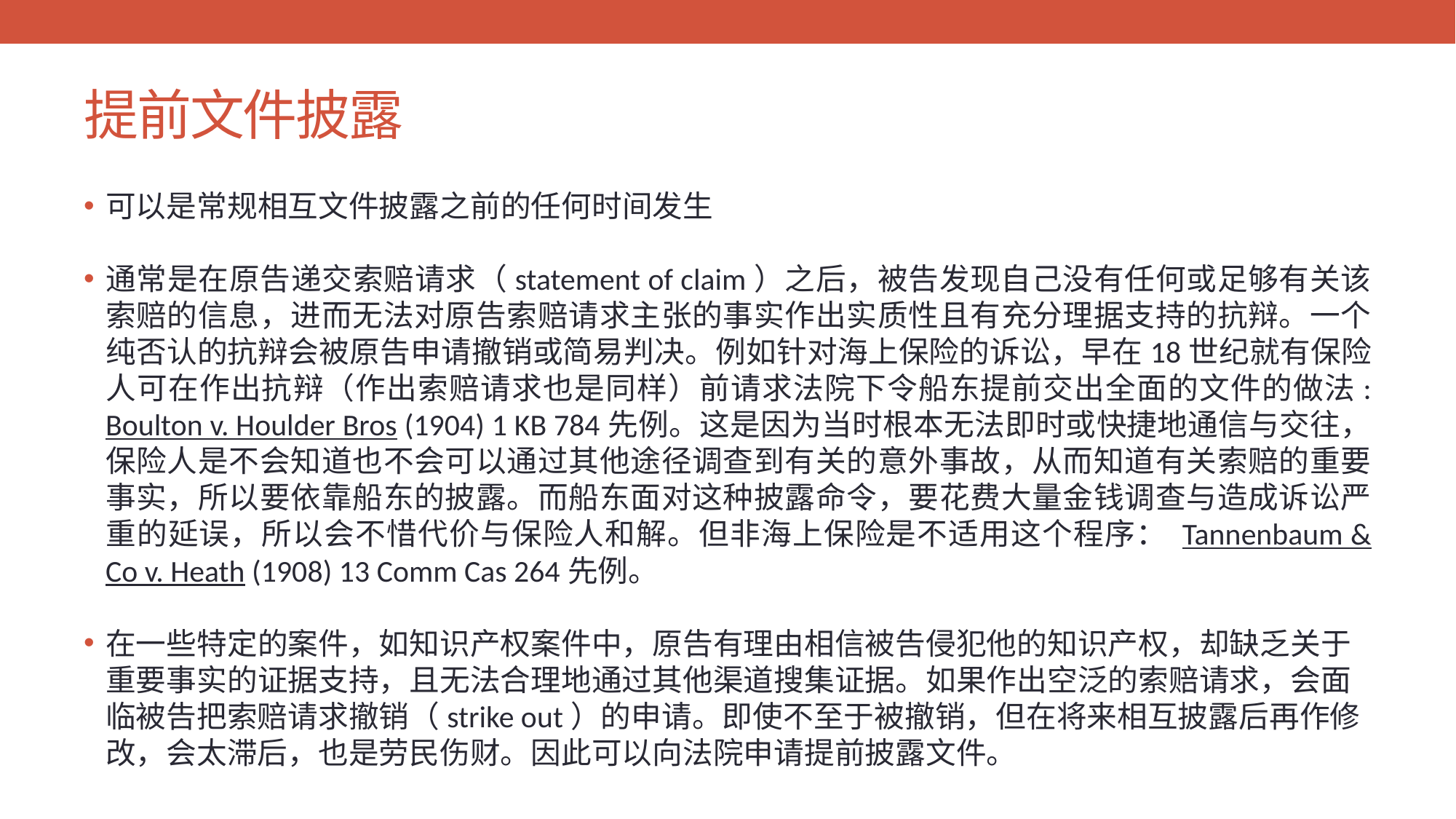

# 提前文件披露
可以是常规相互文件披露之前的任何时间发生

通常是在原告递交索赔请求（statement of claim）之后，被告发现自己没有任何或足够有关该索赔的信息，进而无法对原告索赔请求主张的事实作出实质性且有充分理据支持的抗辩。一个纯否认的抗辩会被原告申请撤销或简易判决。例如针对海上保险的诉讼，早在18世纪就有保险人可在作出抗辩（作出索赔请求也是同样）前请求法院下令船东提前交出全面的文件的做法: Boulton v. Houlder Bros (1904) 1 KB 784先例。这是因为当时根本无法即时或快捷地通信与交往，保险人是不会知道也不会可以通过其他途径调查到有关的意外事故，从而知道有关索赔的重要事实，所以要依靠船东的披露。而船东面对这种披露命令，要花费大量金钱调查与造成诉讼严重的延误，所以会不惜代价与保险人和解。但非海上保险是不适用这个程序： Tannenbaum & Co v. Heath (1908) 13 Comm Cas 264先例。

在一些特定的案件，如知识产权案件中，原告有理由相信被告侵犯他的知识产权，却缺乏关于重要事实的证据支持，且无法合理地通过其他渠道搜集证据。如果作出空泛的索赔请求，会面临被告把索赔请求撤销（strike out）的申请。即使不至于被撤销，但在将来相互披露后再作修改，会太滞后，也是劳民伤财。因此可以向法院申请提前披露文件。